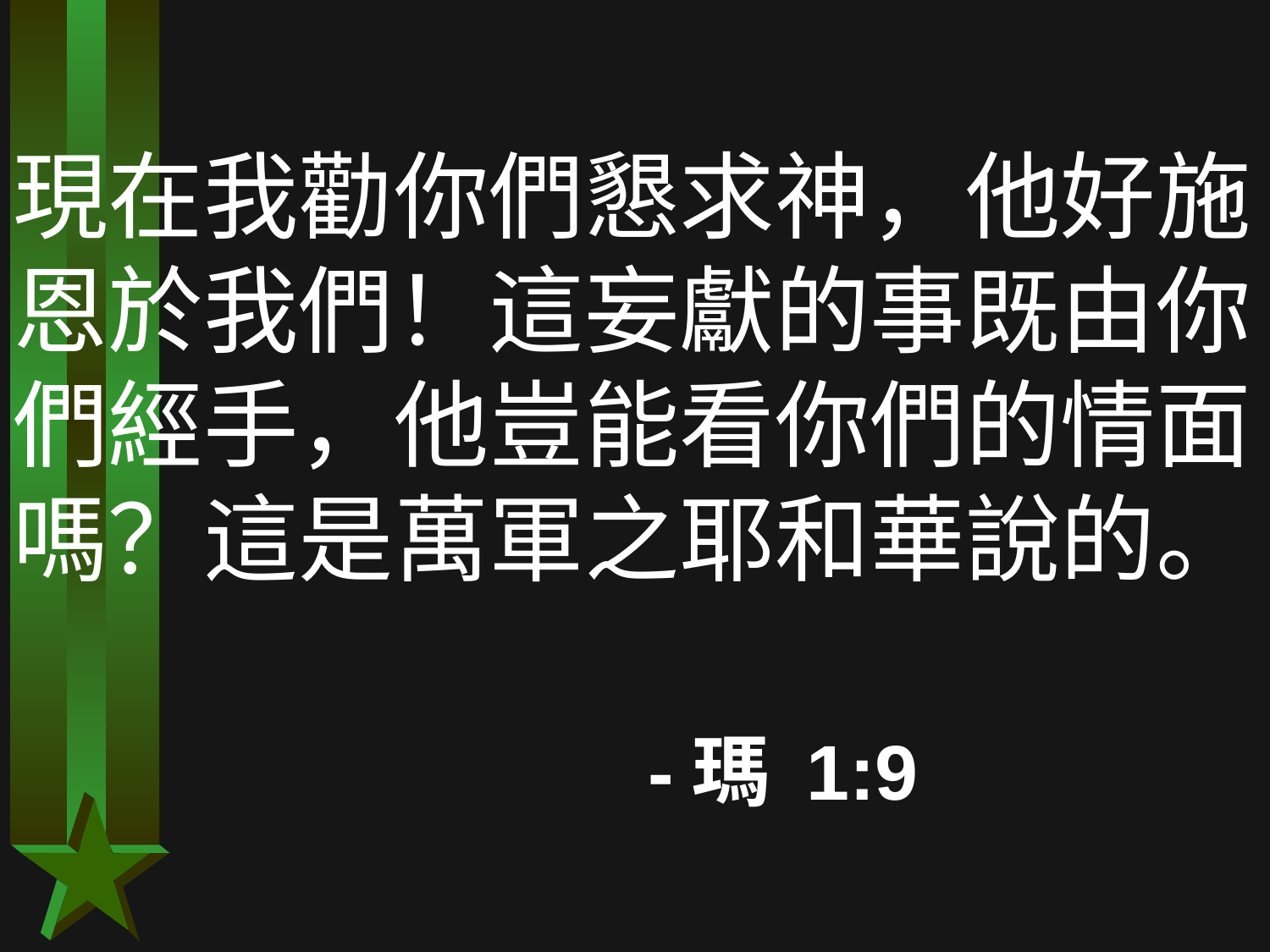

現在我勸你們懇求神，他好施恩於我們！這妄獻的事既由你們經手，他豈能看你們的情面嗎？這是萬軍之耶和華說的。
					-瑪 1:9